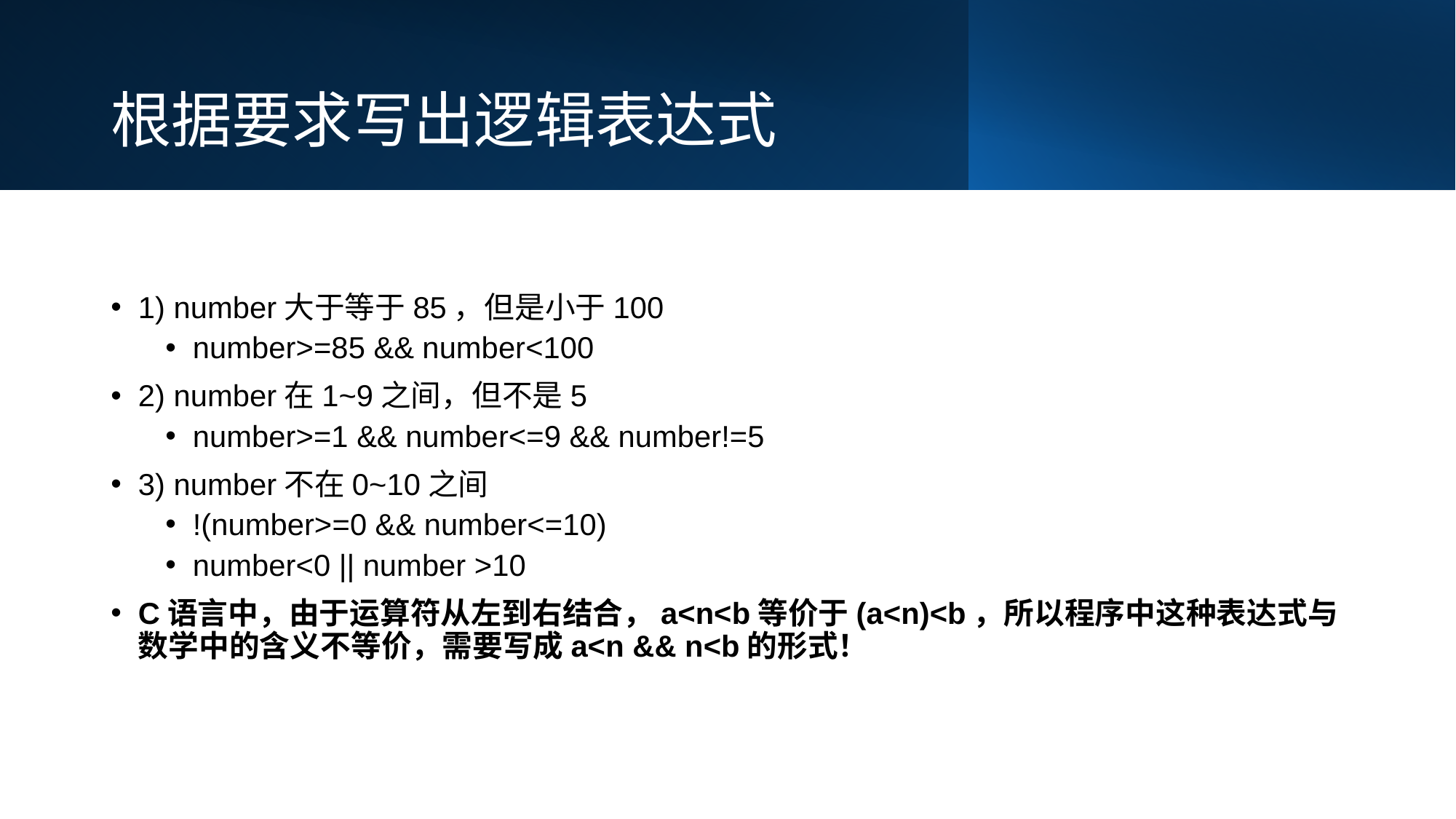

# 根据要求写出逻辑表达式
1) number大于等于85，但是小于100
number>=85 && number<100
2) number在1~9之间，但不是5
number>=1 && number<=9 && number!=5
3) number不在0~10之间
!(number>=0 && number<=10)
number<0 || number >10
C语言中，由于运算符从左到右结合，a<n<b等价于(a<n)<b，所以程序中这种表达式与数学中的含义不等价，需要写成a<n && n<b的形式！